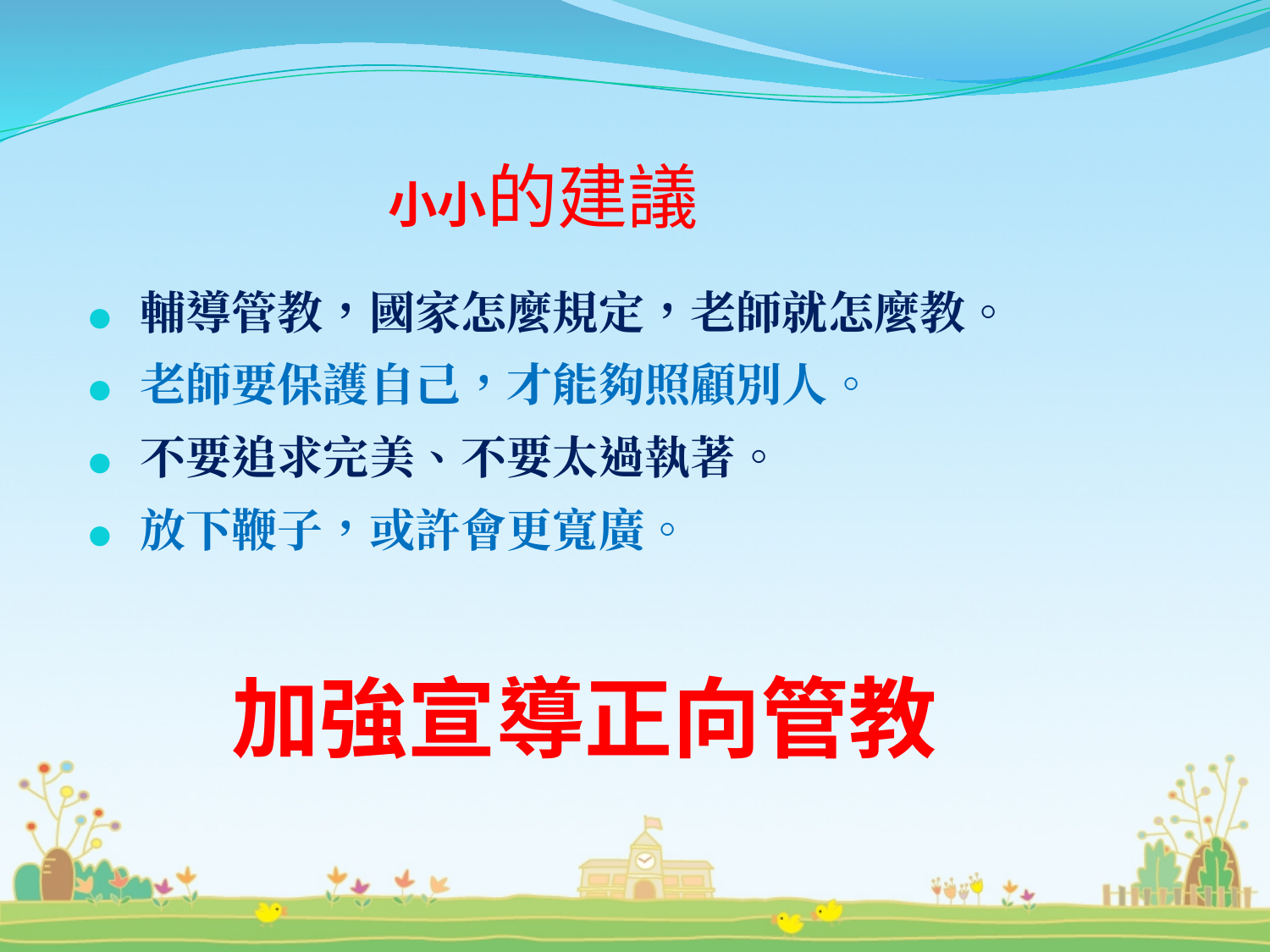

輔導管教，國家怎麼規定，老師就怎麼教。
老師要保護自己，才能夠照顧別人。
不要追求完美、不要太過執著。
放下鞭子，或許會更寬廣。
小小的建議
加強宣導正向管教